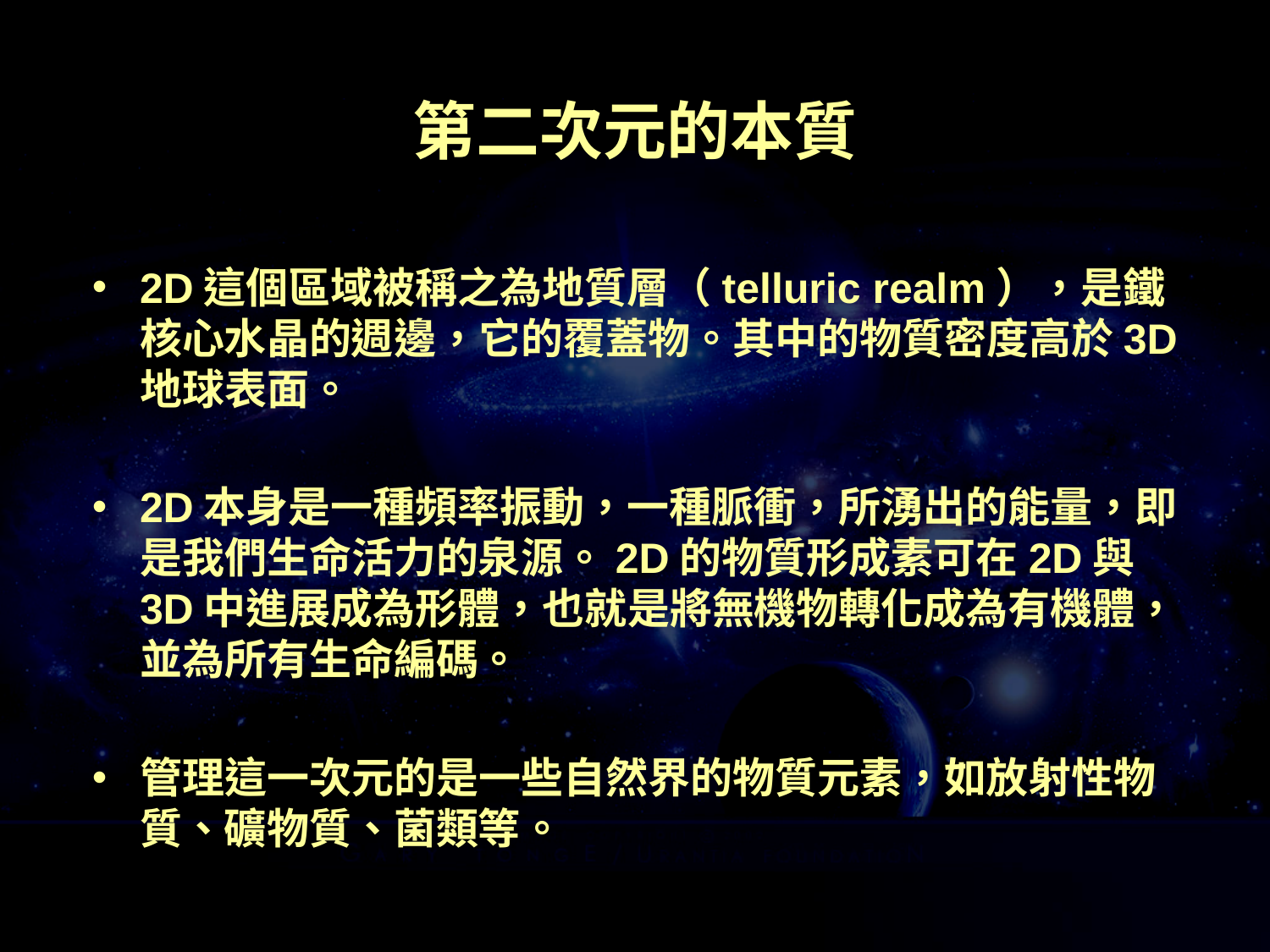

# 第二次元的本質
2D這個區域被稱之為地質層（telluric realm），是鐵核心水晶的週邊，它的覆蓋物。其中的物質密度高於3D地球表面。

2D本身是一種頻率振動，一種脈衝，所湧出的能量，即是我們生命活力的泉源。2D的物質形成素可在2D與3D中進展成為形體，也就是將無機物轉化成為有機體，並為所有生命編碼。

管理這一次元的是一些自然界的物質元素，如放射性物質、礦物質、菌類等。